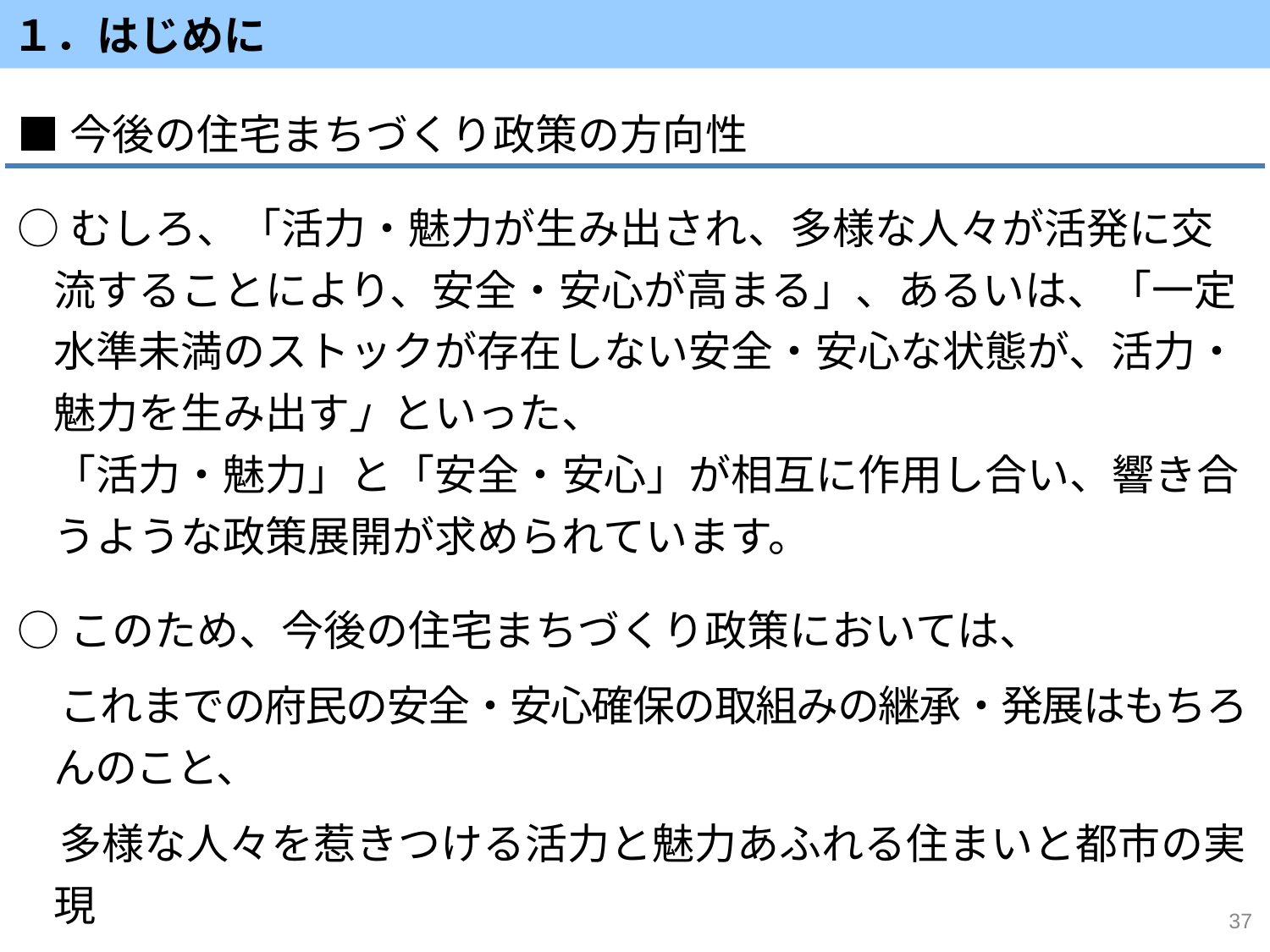

１．はじめに
■今後の住宅まちづくり政策の方向性
○むしろ、「活力・魅力が生み出され、多様な人々が活発に交流することにより、安全・安心が高まる」、あるいは、「一定水準未満のストックが存在しない安全・安心な状態が、活力・魅力を生み出す」といった、
「活力・魅力」と「安全・安心」が相互に作用し合い、響き合うような政策展開が求められています。
○このため、今後の住宅まちづくり政策においては、
　これまでの府民の安全・安心確保の取組みの継承・発展はもちろんのこと、
　多様な人々を惹きつける活力と魅力あふれる住まいと都市の実現
　に向けた取組みがより一層必要となります。

37